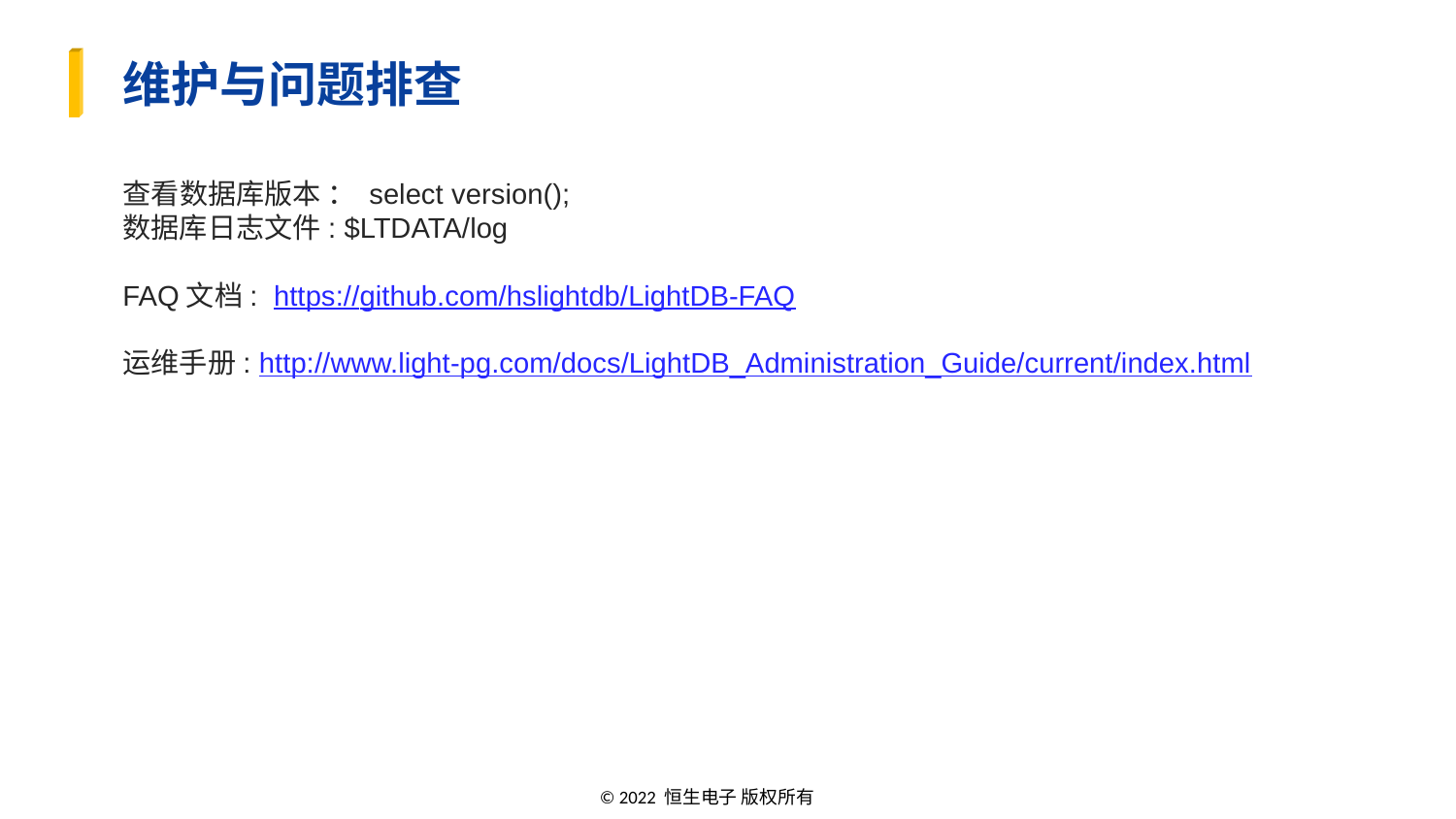

维护与问题排查
查看数据库版本 ： select version();
数据库日志文件: $LTDATA/log

FAQ文档:  https://github.com/hslightdb/LightDB-FAQ

运维手册: http://www.light-pg.com/docs/LightDB_Administration_Guide/current/index.html